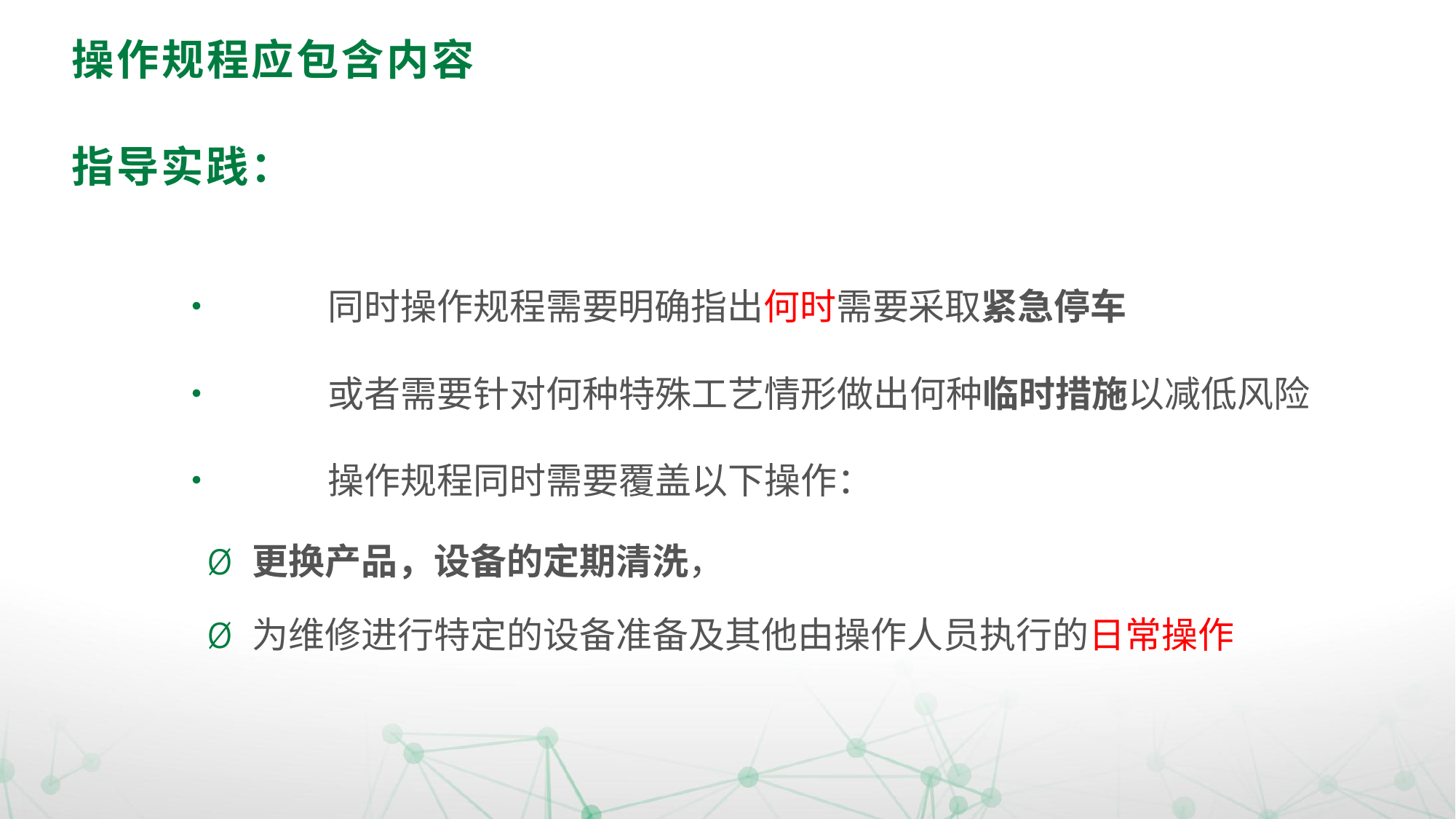

# 操作规程应包含内容

指导实践：

•	同时操作规程需要明确指出何时需要采取紧急停车

•	或者需要针对何种特殊工艺情形做出何种临时措施以减低风险

•	操作规程同时需要覆盖以下操作：

Ø 更换产品，设备的定期清洗，
Ø 为维修进行特定的设备准备及其他由操作人员执行的日常操作